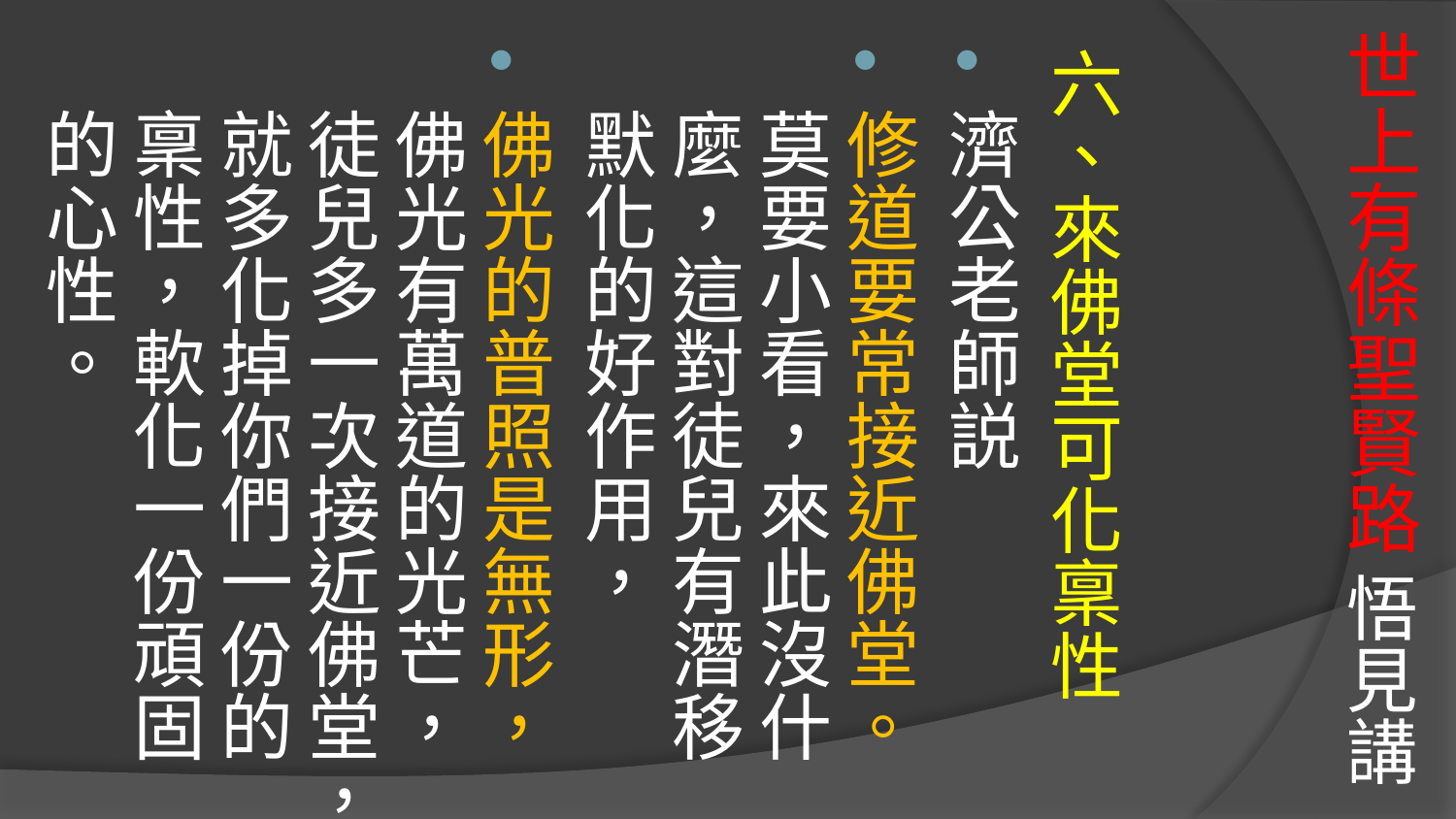

# 世上有條聖賢路 悟見講
六、來佛堂可化稟性
濟公老師説
修道要常接近佛堂。莫要小看，來此沒什麼，這對徒兒有潛移默化的好作用，
佛光的普照是無形，佛光有萬道的光芒，徒兒多一次接近佛堂，就多化掉你們一份的稟性，軟化一份頑固的心性。